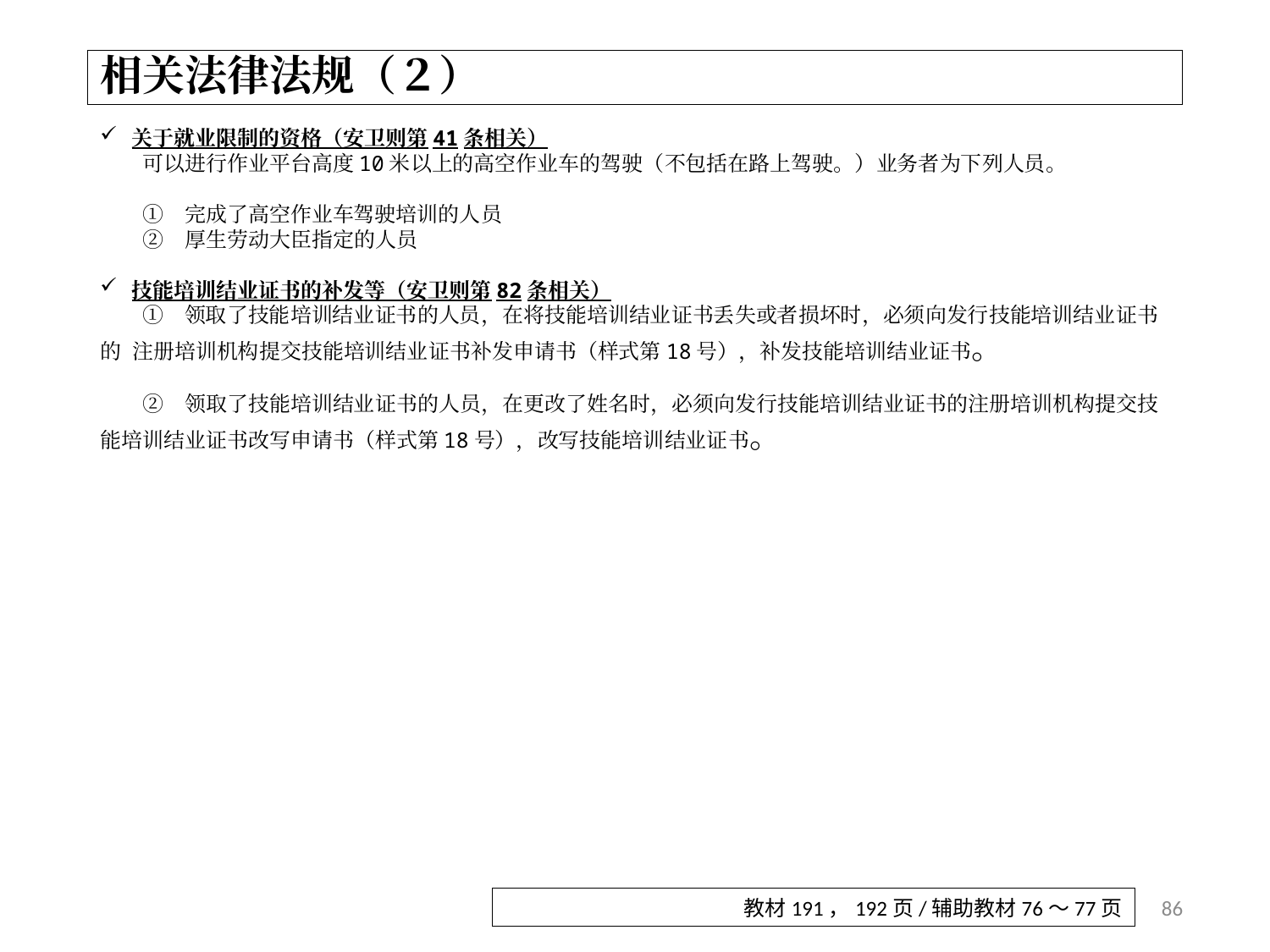

# 相关法律法规（２）
关于就业限制的资格（安卫则第41条相关）
　　可以进行作业平台高度10米以上的高空作业车的驾驶（不包括在路上驾驶。）业务者为下列人员。

　　①　完成了高空作业车驾驶培训的人员
　　②　厚生劳动大臣指定的人员

技能培训结业证书的补发等（安卫则第82条相关）
　　①　领取了技能培训结业证书的人员，在将技能培训结业证书丢失或者损坏时，必须向发行技能培训结业证书的  注册培训机构提交技能培训结业证书补发申请书（样式第18号），补发技能培训结业证书。

　　②　领取了技能培训结业证书的人员，在更改了姓名时，必须向发行技能培训结业证书的注册培训机构提交技能培训结业证书改写申请书（样式第18号），改写技能培训结业证书。

86
教材191，192页/辅助教材76～77页